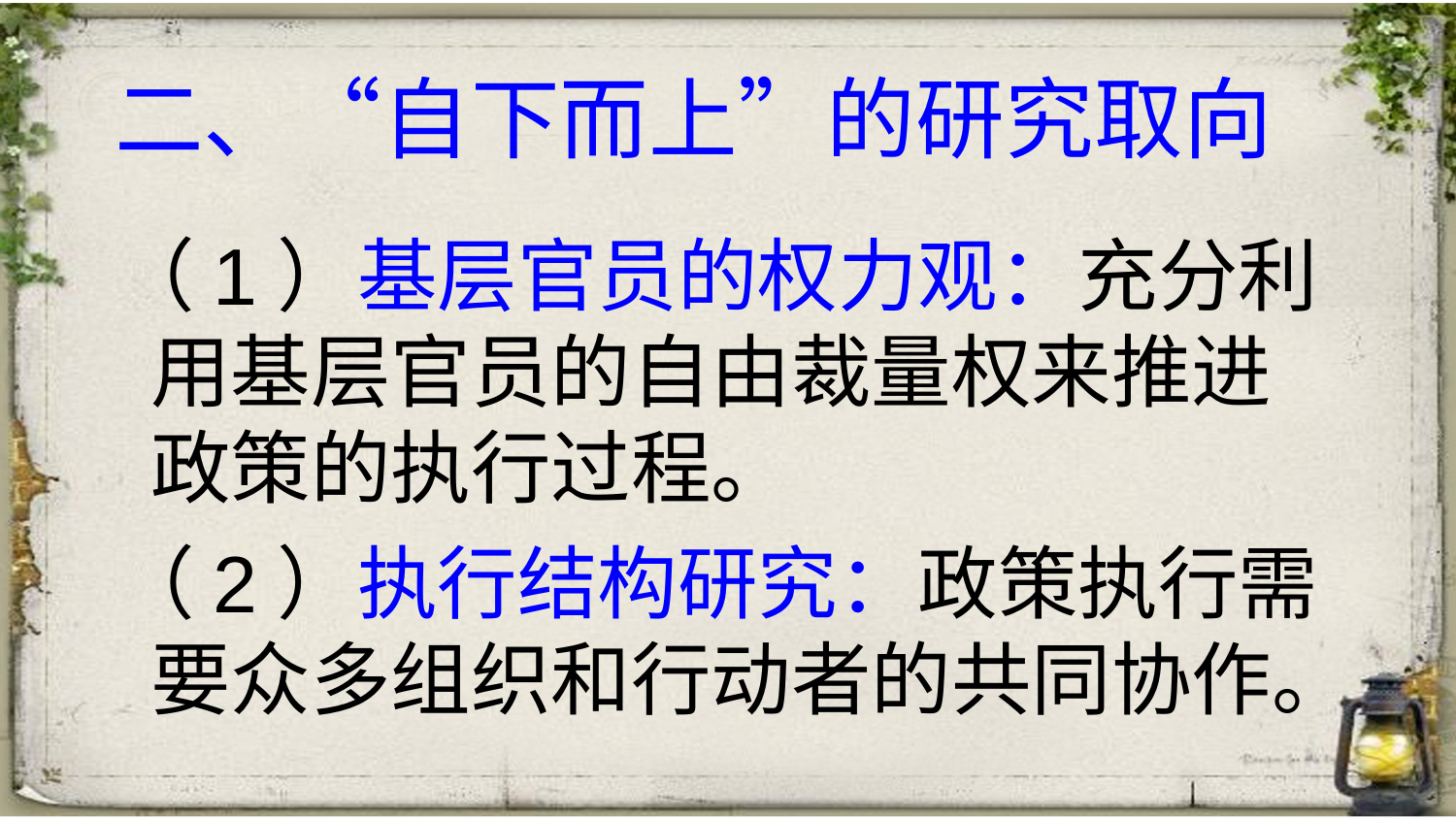

# 二、“自下而上”的研究取向
（1）基层官员的权力观：充分利用基层官员的自由裁量权来推进政策的执行过程。
（2）执行结构研究：政策执行需要众多组织和行动者的共同协作。